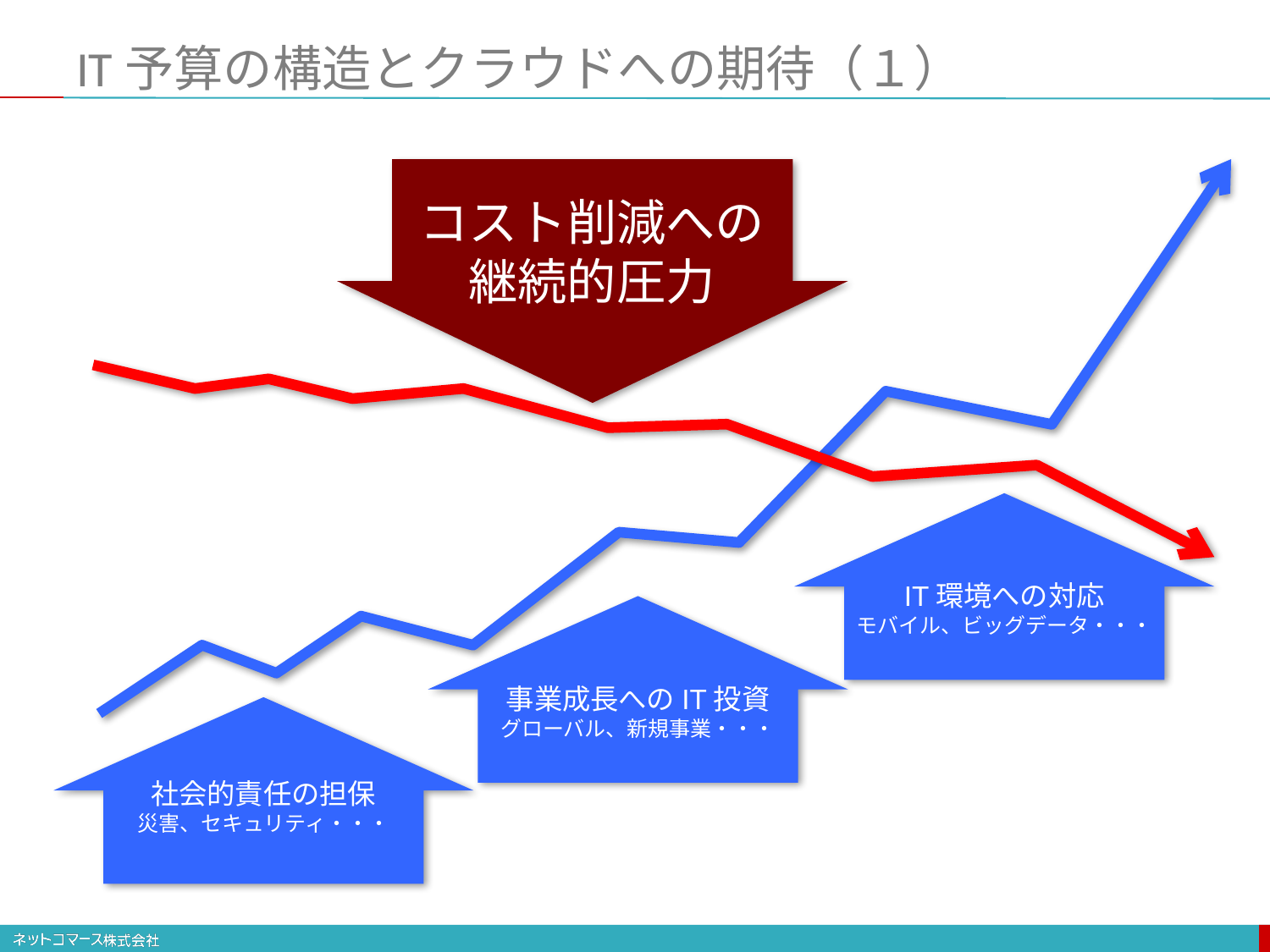

# IT予算の構造とクラウドへの期待（１）

IT環境への対応
モバイル、ビッグデータ・・・

事業成長へのIT投資
グローバル、新規事業・・・

社会的責任の担保
災害、セキュリティ・・・

コスト削減への
継続的圧力